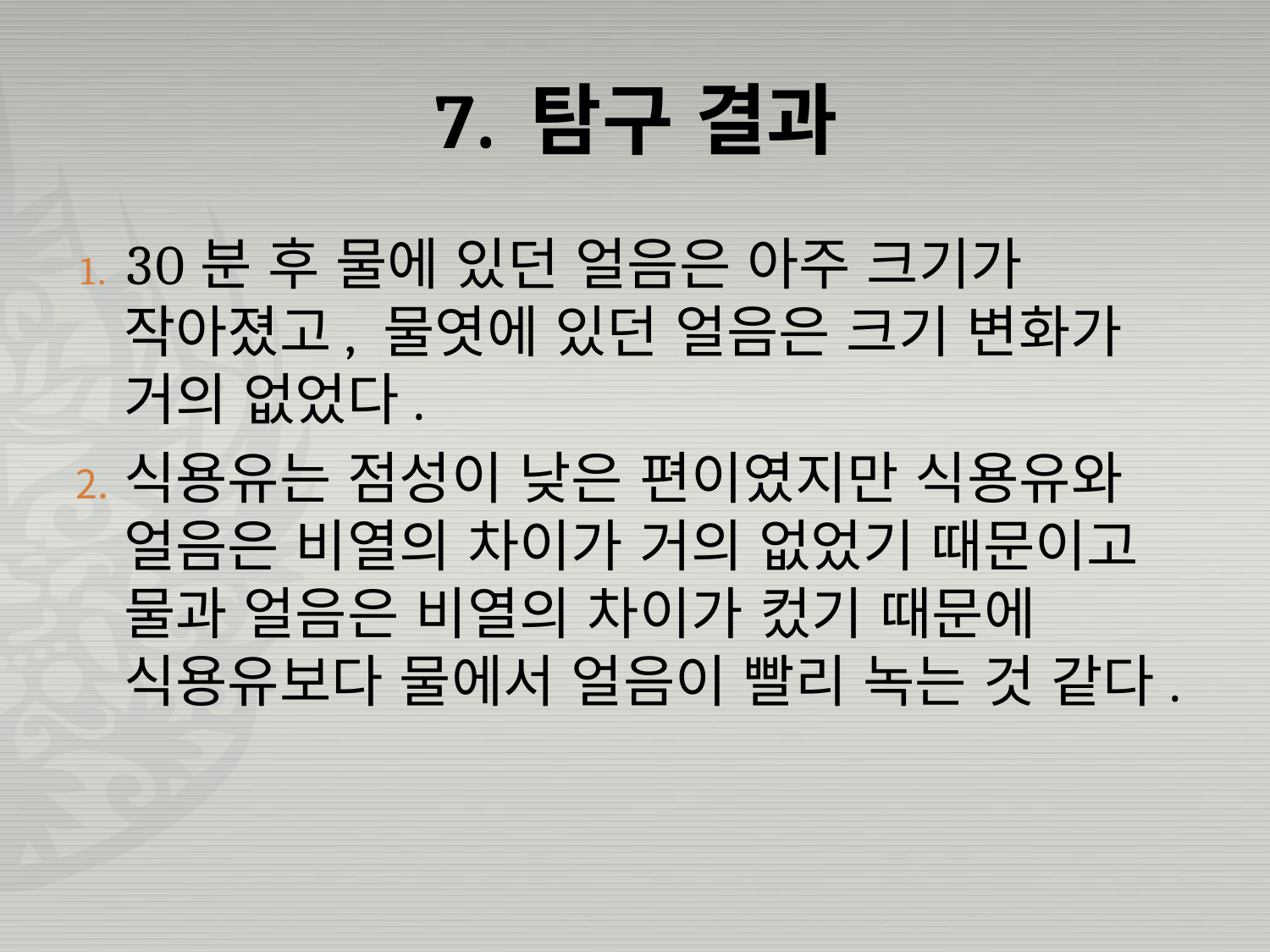

# 7. 탐구 결과
30분 후 물에 있던 얼음은 아주 크기가 작아졌고, 물엿에 있던 얼음은 크기 변화가 거의 없었다.
식용유는 점성이 낮은 편이였지만 식용유와 얼음은 비열의 차이가 거의 없었기 때문이고 물과 얼음은 비열의 차이가 컸기 때문에 식용유보다 물에서 얼음이 빨리 녹는 것 같다.